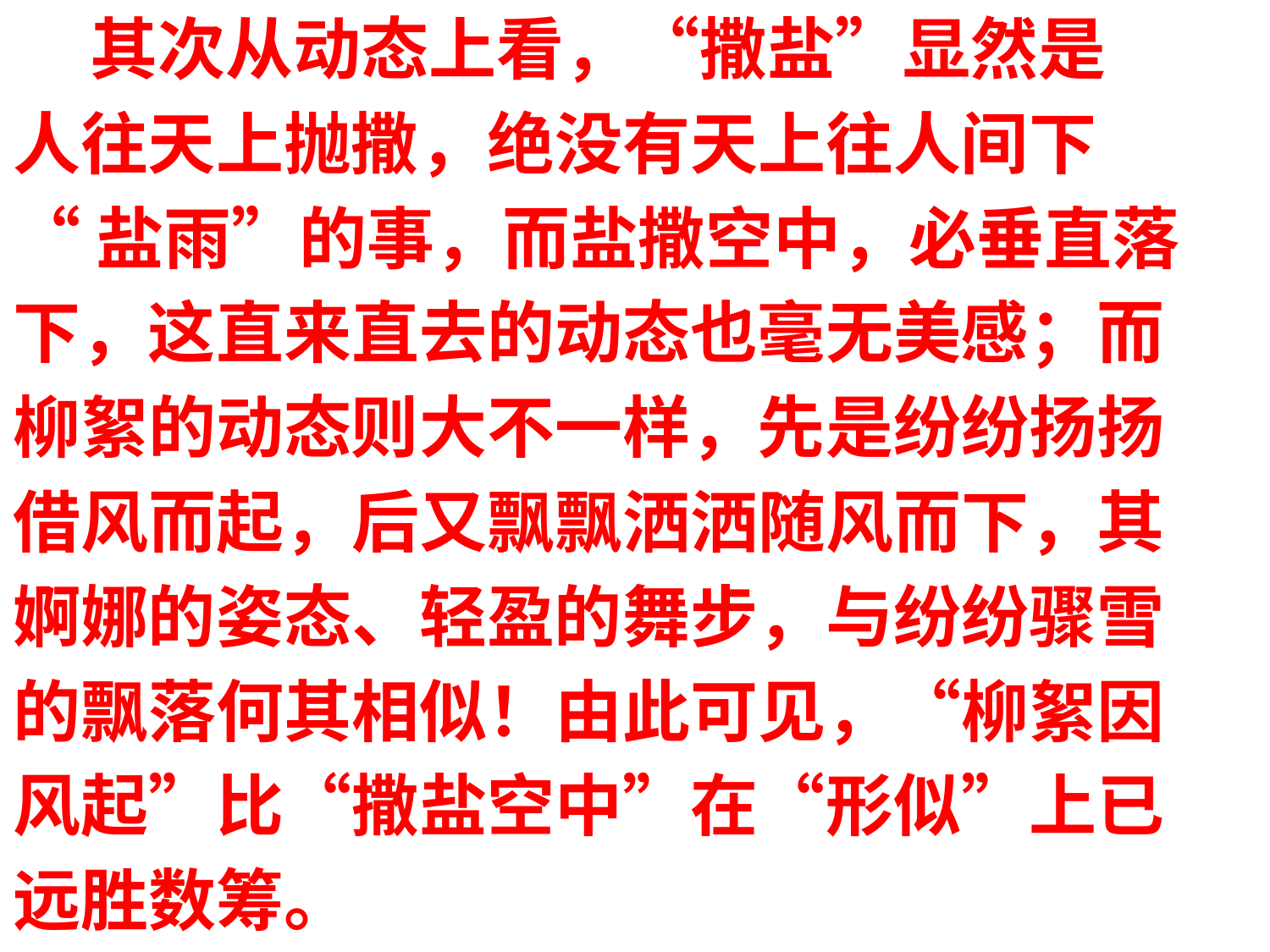

其次从动态上看，“撒盐”显然是
人往天上抛撒，绝没有天上往人间下
“盐雨”的事，而盐撒空中，必垂直落
下，这直来直去的动态也毫无美感；而
柳絮的动态则大不一样，先是纷纷扬扬
借风而起，后又飘飘洒洒随风而下，其
婀娜的姿态、轻盈的舞步，与纷纷骤雪
的飘落何其相似！由此可见，“柳絮因
风起”比“撒盐空中”在“形似”上已
远胜数筹。